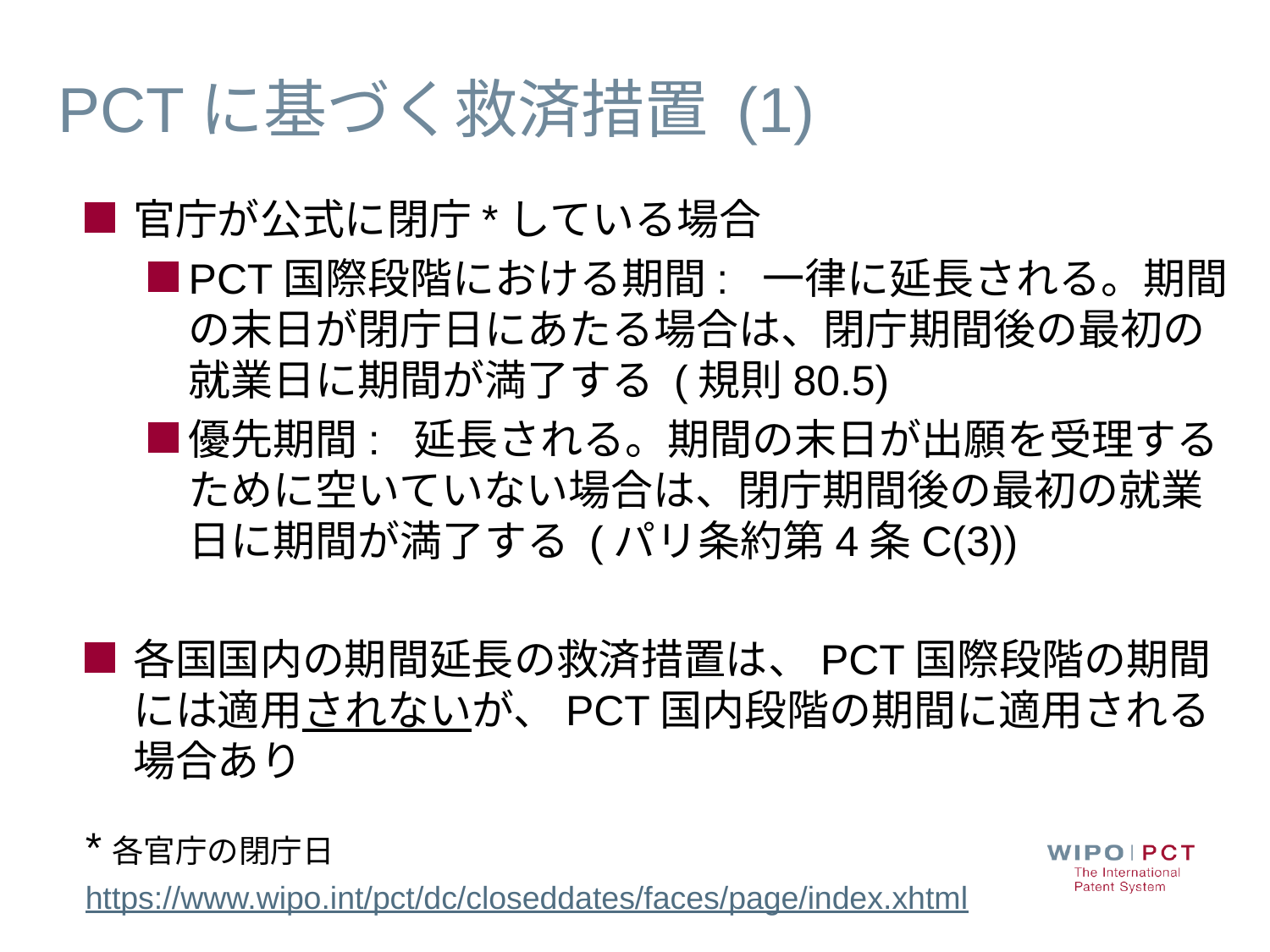

# PCTに基づく救済措置 (1)
官庁が公式に閉庁*している場合
PCT国際段階における期間:  一律に延長される。期間の末日が閉庁日にあたる場合は、閉庁期間後の最初の就業日に期間が満了する (規則80.5)
優先期間:  延長される。期間の末日が出願を受理するために空いていない場合は、閉庁期間後の最初の就業日に期間が満了する (パリ条約第4条C(3))

各国国内の期間延長の救済措置は、PCT国際段階の期間には適用されないが、PCT国内段階の期間に適用される場合あり

*各官庁の閉庁日
https://www.wipo.int/pct/dc/closeddates/faces/page/index.xhtml